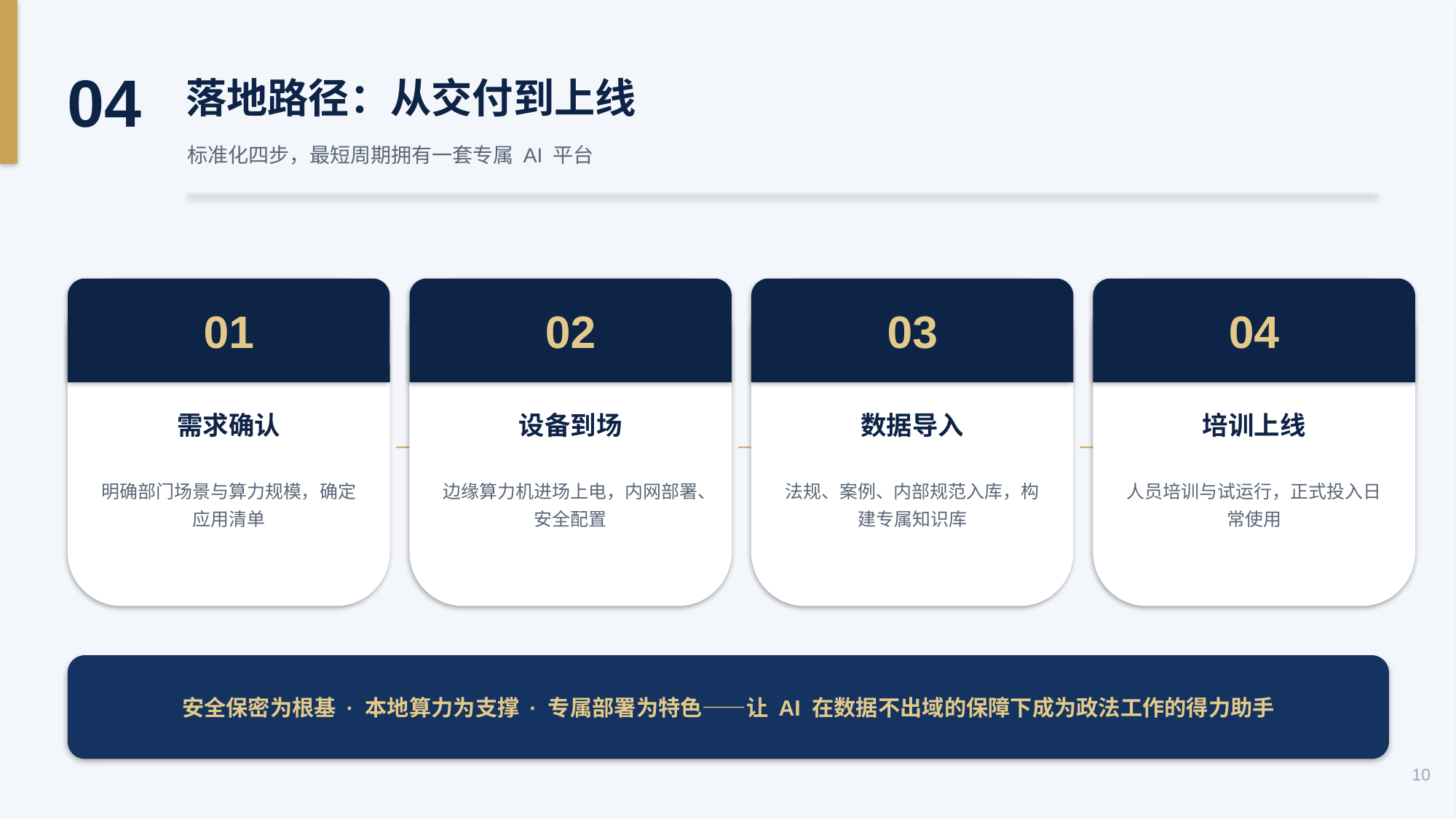

04
落地路径：从交付到上线
标准化四步，最短周期拥有一套专属 AI 平台

01

02

03

04
→
→
→
需求确认
设备到场
数据导入
培训上线
明确部门场景与算力规模，确定应用清单
边缘算力机进场上电，内网部署、安全配置
法规、案例、内部规范入库，构建专属知识库
人员培训与试运行，正式投入日常使用

安全保密为根基 · 本地算力为支撑 · 专属部署为特色——让 AI 在数据不出域的保障下成为政法工作的得力助手
10